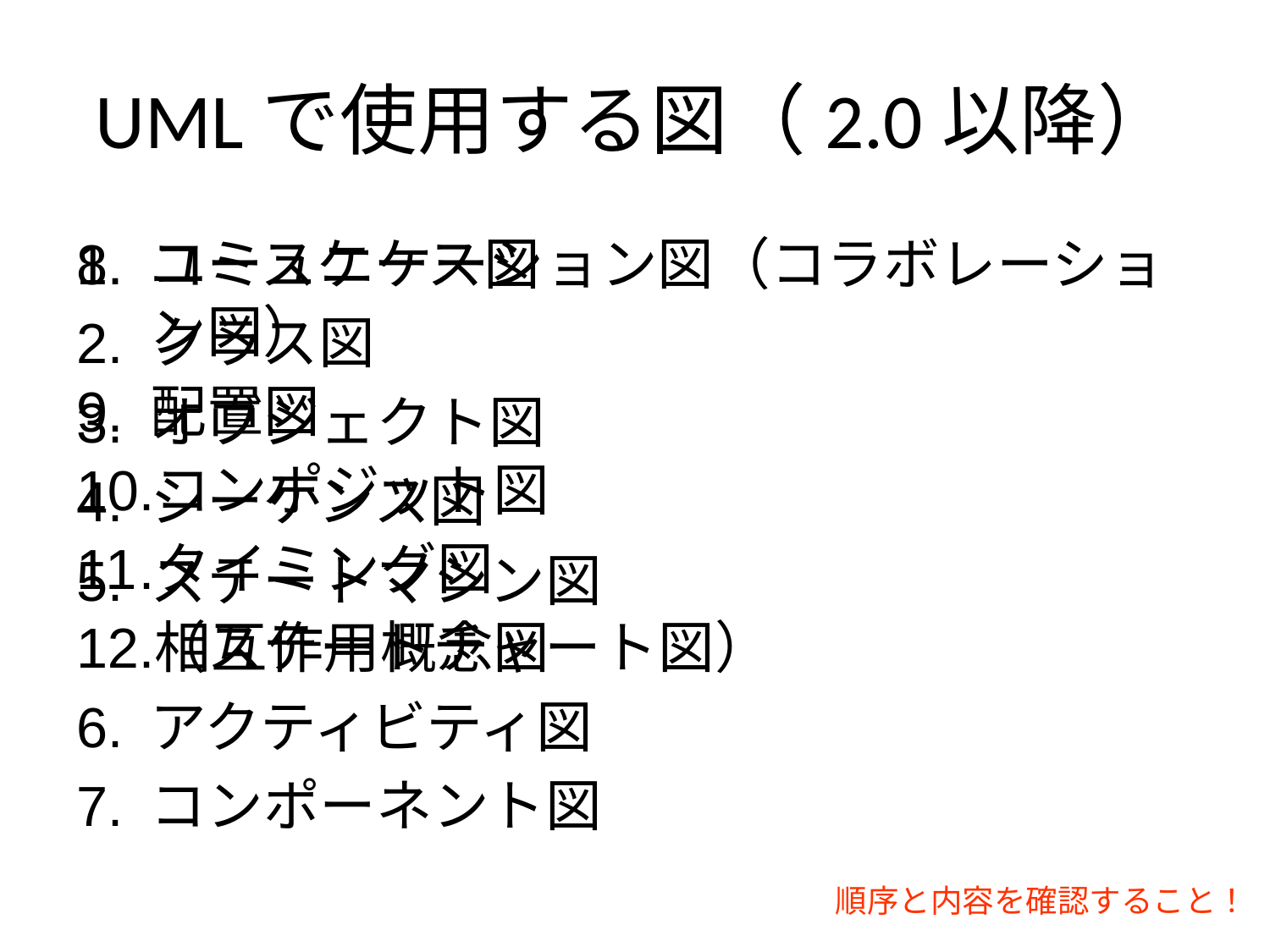

# UMLで使用する図（2.0以降）
ユースケース図
クラス図
オブジェクト図
シーケンス図
ステートマシン図
（ステートチャート図）
アクティビティ図
コンポーネント図

コミュニケーション図（コラボレーション図）
配置図
コンポジット図
タイミング図
相互作用概念図
順序と内容を確認すること！